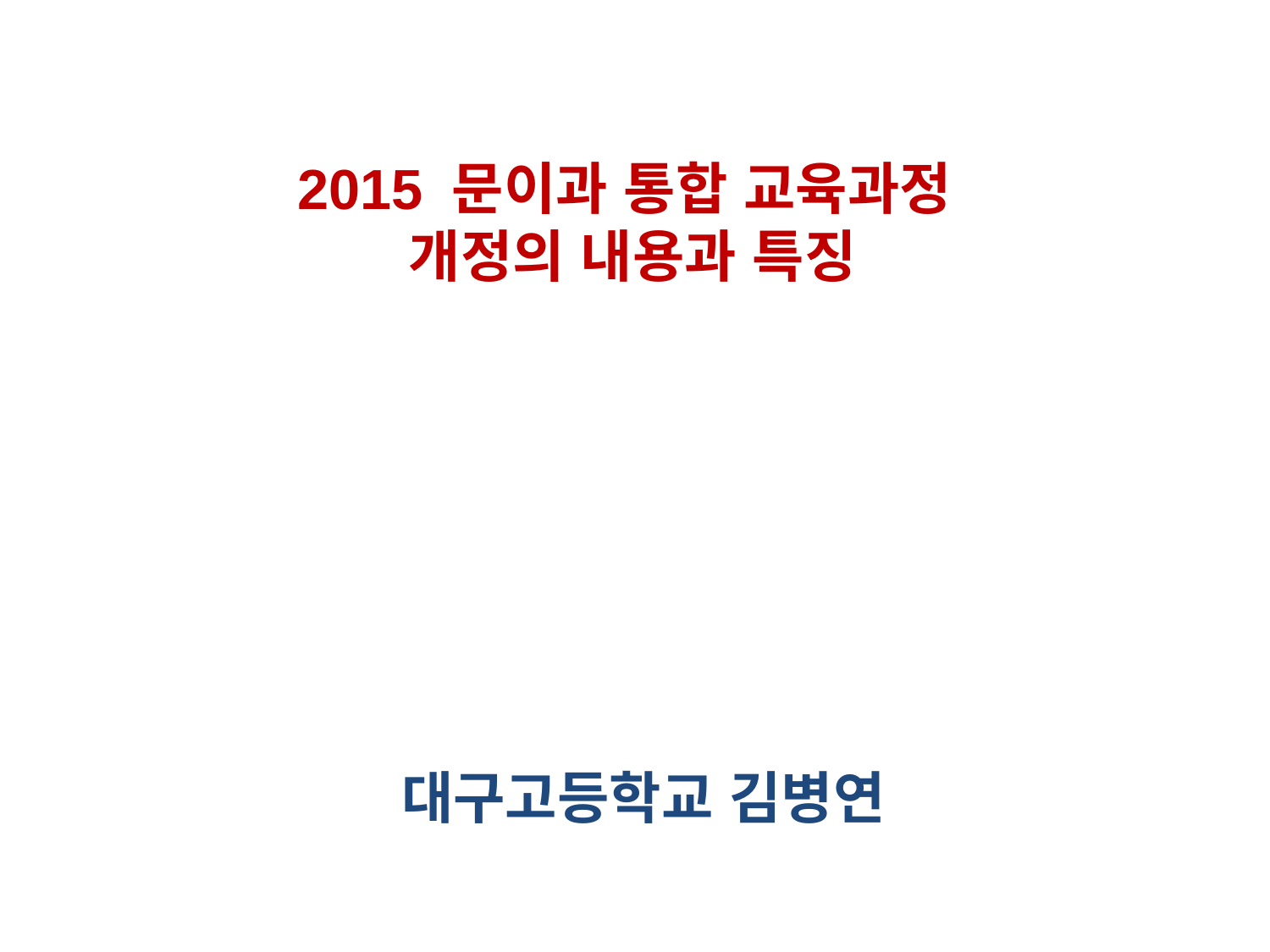

2015 문이과 통합 교육과정
개정의 내용과 특징
대구고등학교 김병연